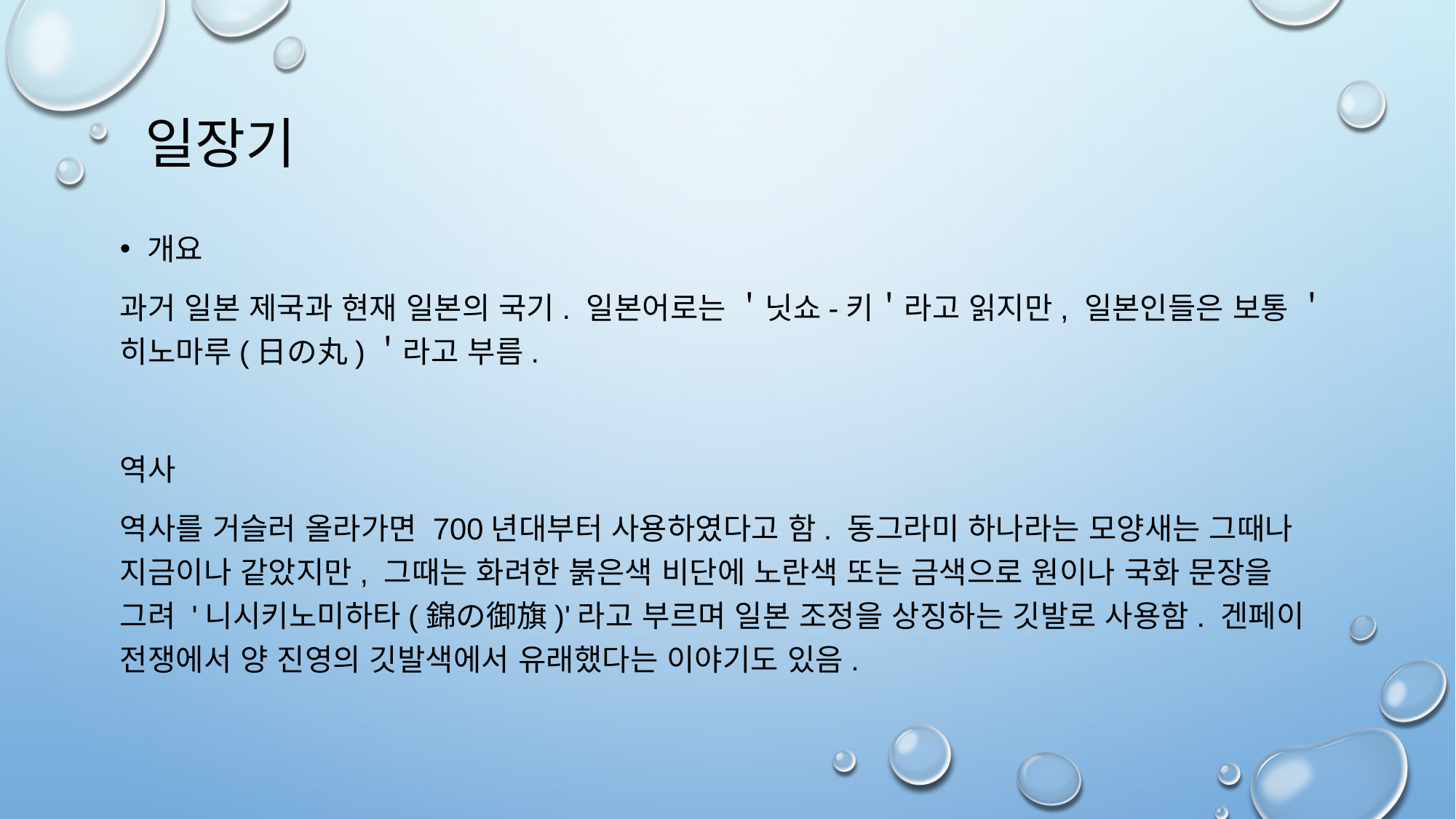

# 일장기
개요
과거 일본 제국과 현재 일본의 국기. 일본어로는 ＇닛쇼-키＇라고 읽지만, 일본인들은 보통 ＇히노마루(日の丸)＇라고 부름.

역사
역사를 거슬러 올라가면 700년대부터 사용하였다고 함. 동그라미 하나라는 모양새는 그때나 지금이나 같았지만, 그때는 화려한 붉은색 비단에 노란색 또는 금색으로 원이나 국화 문장을 그려 '니시키노미하타(錦の御旗)'라고 부르며 일본 조정을 상징하는 깃발로 사용함. 겐페이 전쟁에서 양 진영의 깃발색에서 유래했다는 이야기도 있음.